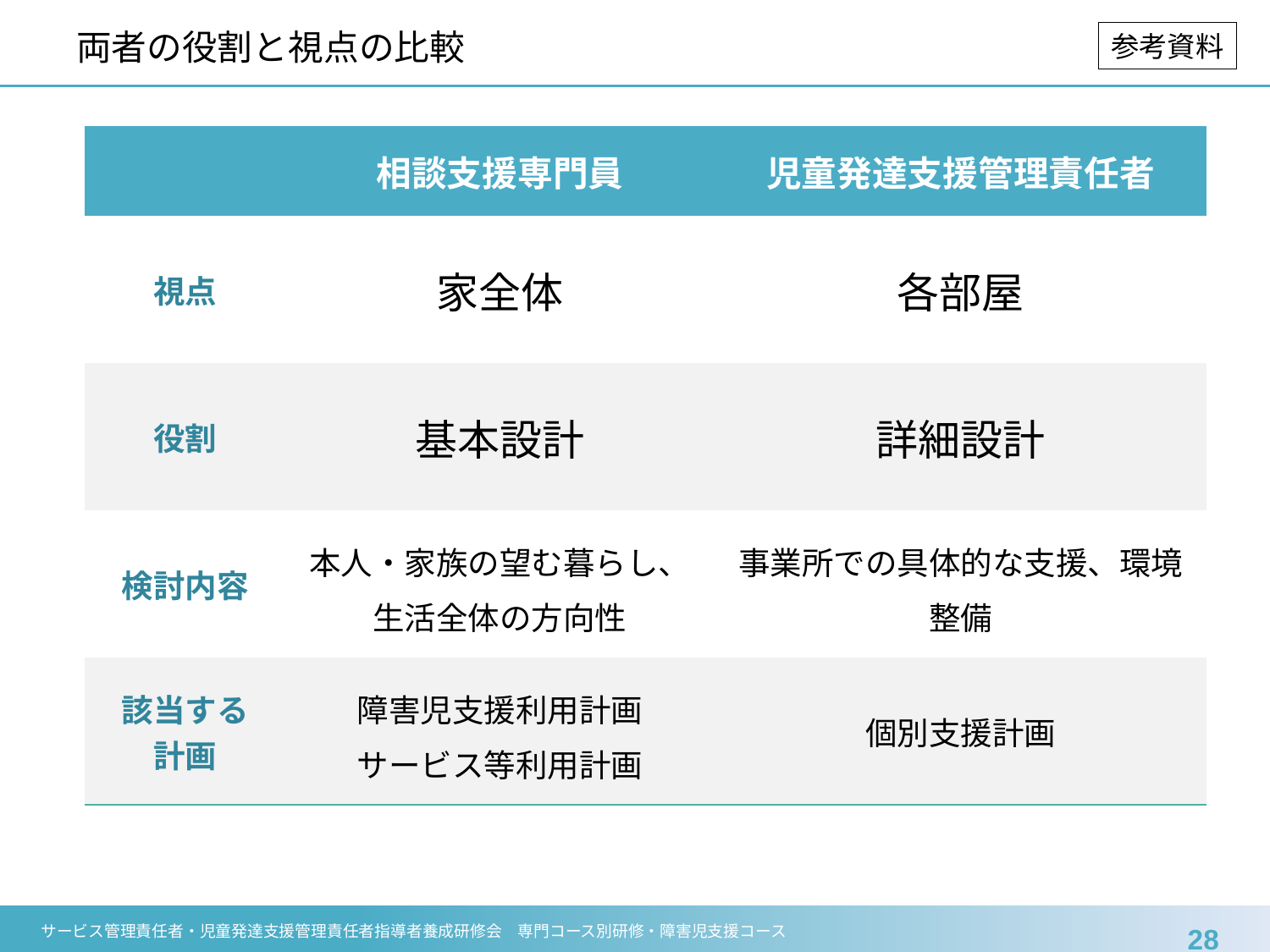

# 両者の役割と視点の比較
参考資料
|  | 相談支援専門員 | 児童発達支援管理責任者 |
| --- | --- | --- |
| 視点 | 家全体 | 各部屋 |
| 役割 | 基本設計 | 詳細設計 |
| 検討内容 | 本人・家族の望む暮らし、生活全体の方向性 | 事業所での具体的な支援、環境整備 |
| 該当する 計画 | 障害児支援利用計画 サービス等利用計画 | 個別支援計画 |